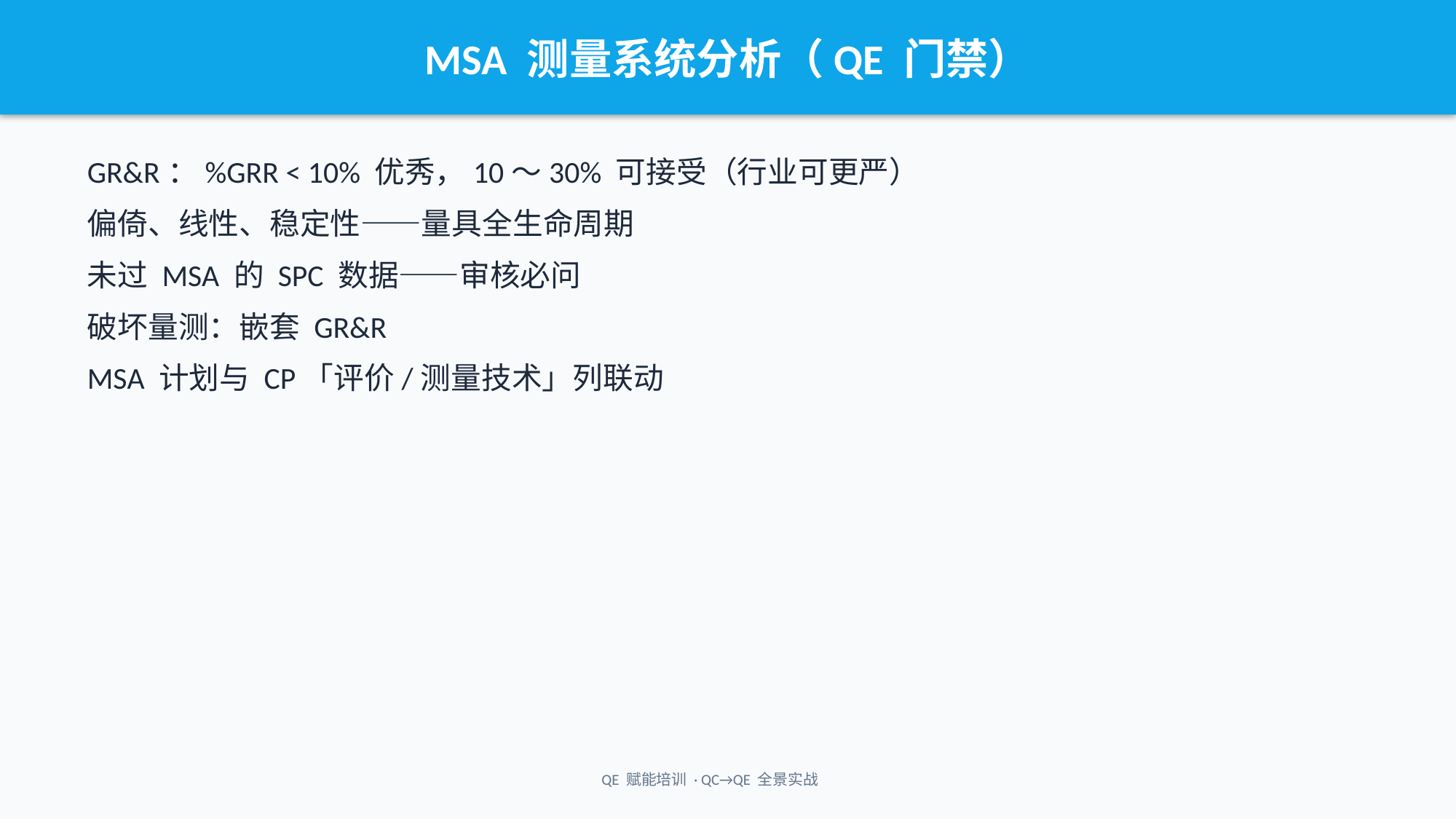

MSA 测量系统分析（QE 门禁）
GR&R：%GRR < 10% 优秀，10～30% 可接受（行业可更严）
偏倚、线性、稳定性——量具全生命周期
未过 MSA 的 SPC 数据——审核必问
破坏量测：嵌套 GR&R
MSA 计划与 CP「评价/测量技术」列联动
QE 赋能培训 · QC→QE 全景实战